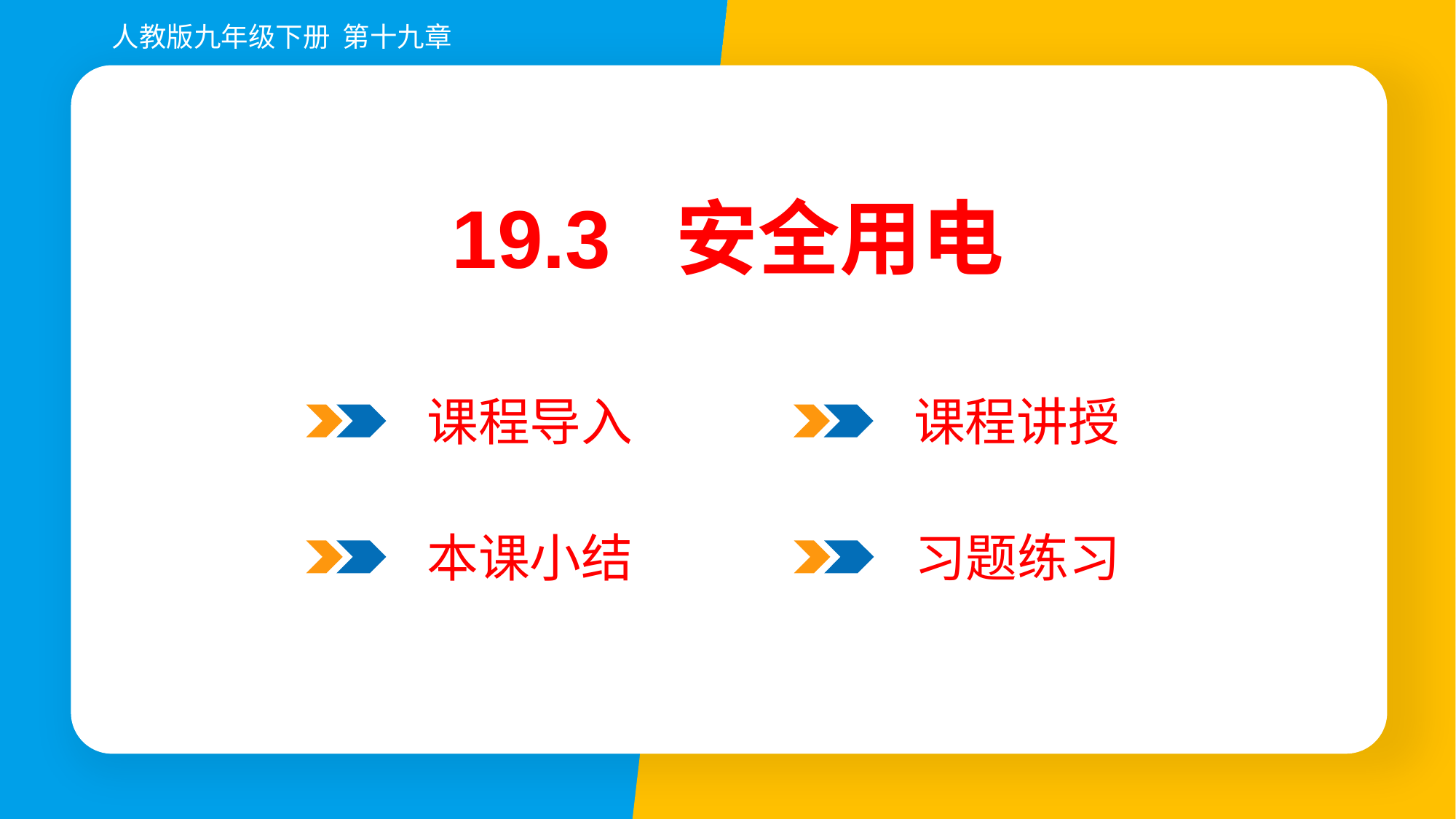

人教版九年级下册  第十九章
19.3  安全用电
课程导入

课程讲授

习题练习

本课小结